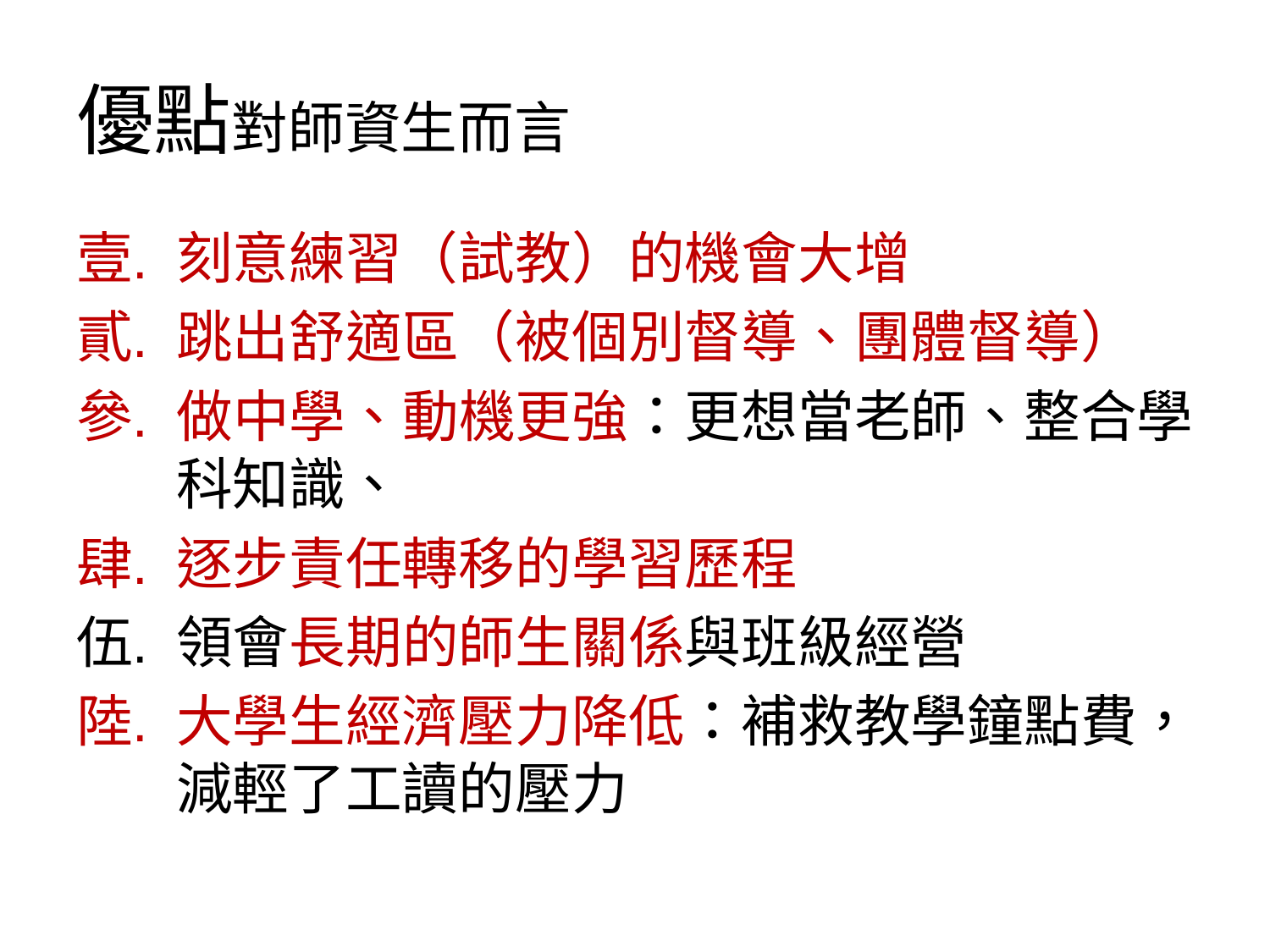

# 優點對師資生而言
刻意練習（試教）的機會大增
跳出舒適區（被個別督導、團體督導）
做中學、動機更強：更想當老師、整合學科知識、
逐步責任轉移的學習歷程
領會長期的師生關係與班級經營
大學生經濟壓力降低：補救教學鐘點費，減輕了工讀的壓力